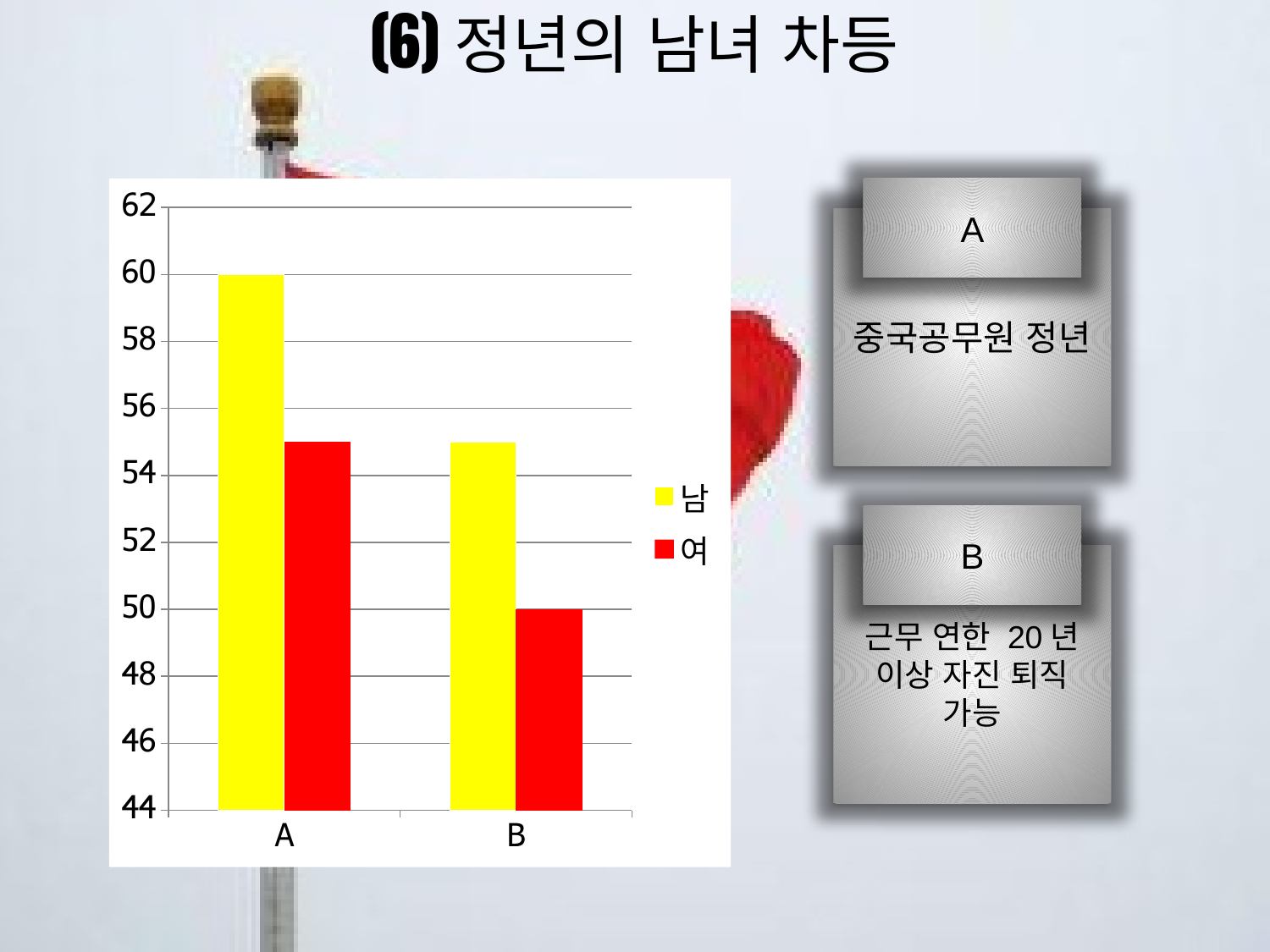

# (6)정년의 남녀 차등

### Chart

| Category | 남 | 여 |
|---|---|---|
| A | 60.0 | 55.0 |
| B | 55.0 | 50.0 |
A
중국공무원 정년
B
근무 연한 20년 이상 자진 퇴직 가능